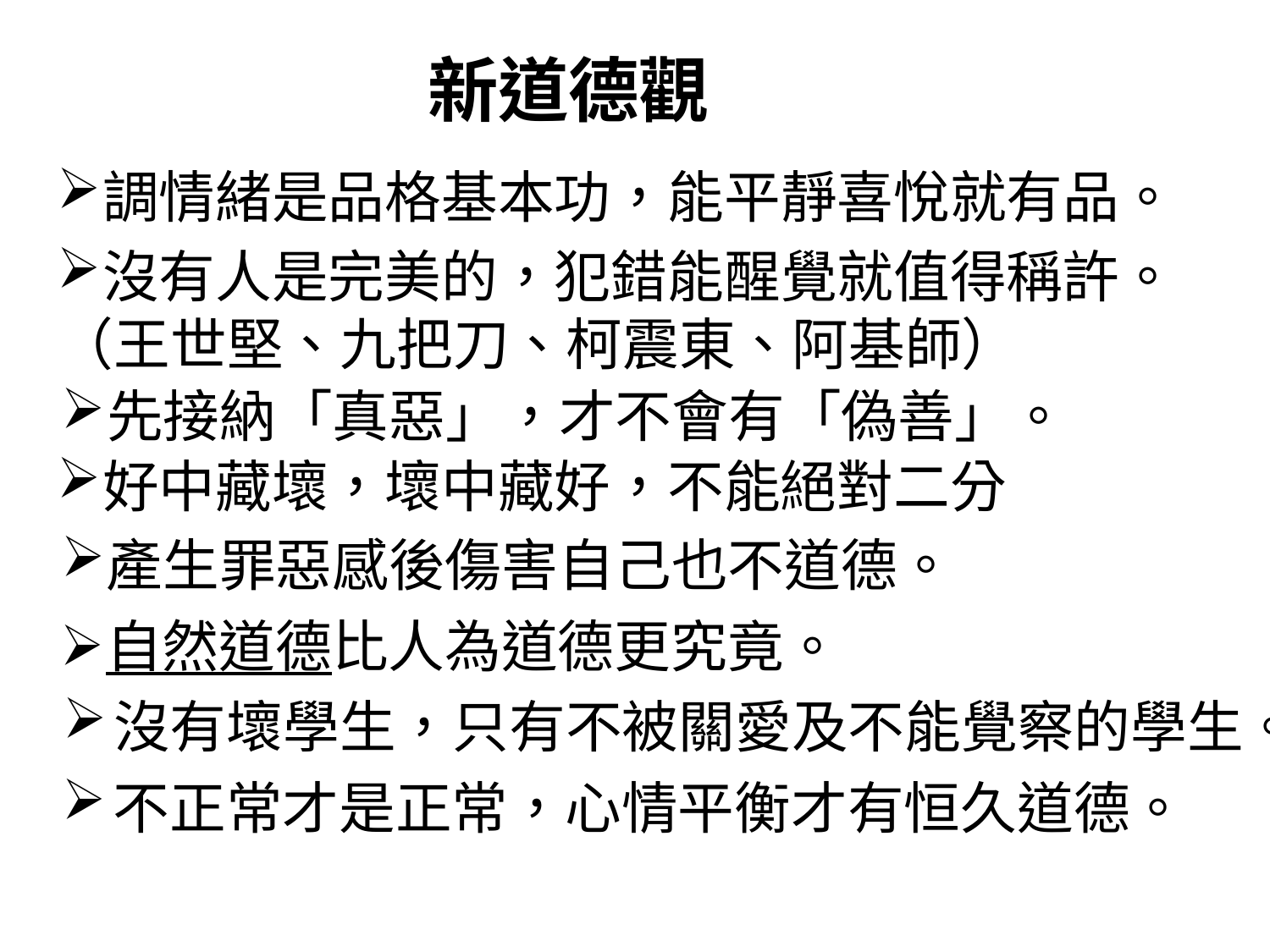

# 新道德觀
調情緒是品格基本功，能平靜喜悅就有品。
沒有人是完美的，犯錯能醒覺就值得稱許。
（王世堅、九把刀、柯震東、阿基師）
先接納「真惡」，才不會有「偽善」。
好中藏壞，壞中藏好，不能絕對二分
產生罪惡感後傷害自己也不道德。
自然道德比人為道德更究竟。
沒有壞學生，只有不被關愛及不能覺察的學生。
不正常才是正常，心情平衡才有恒久道德。